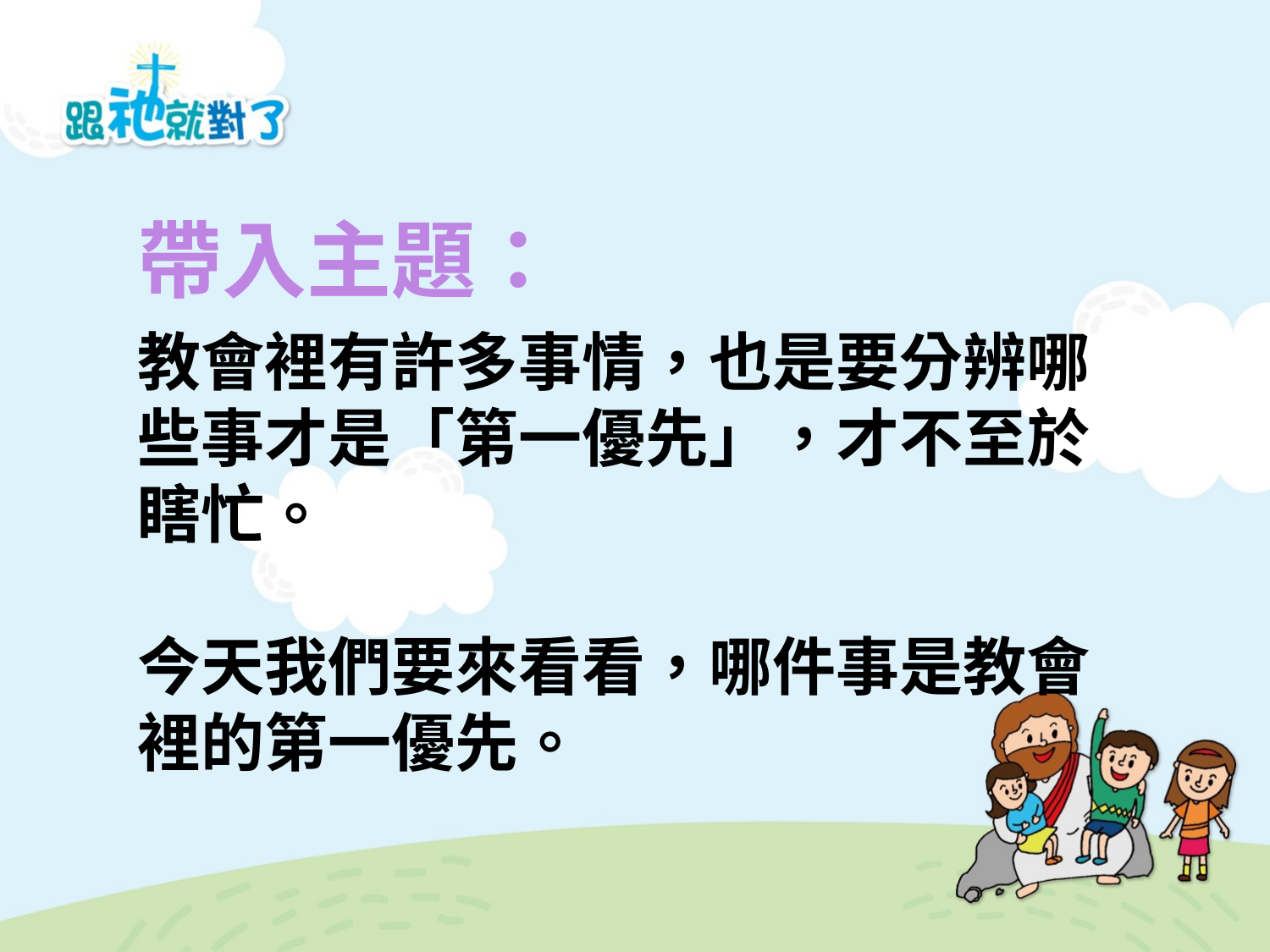

帶入主題：
教會裡有許多事情，也是要分辨哪些事才是「第一優先」，才不至於瞎忙。

今天我們要來看看，哪件事是教會裡的第一優先。